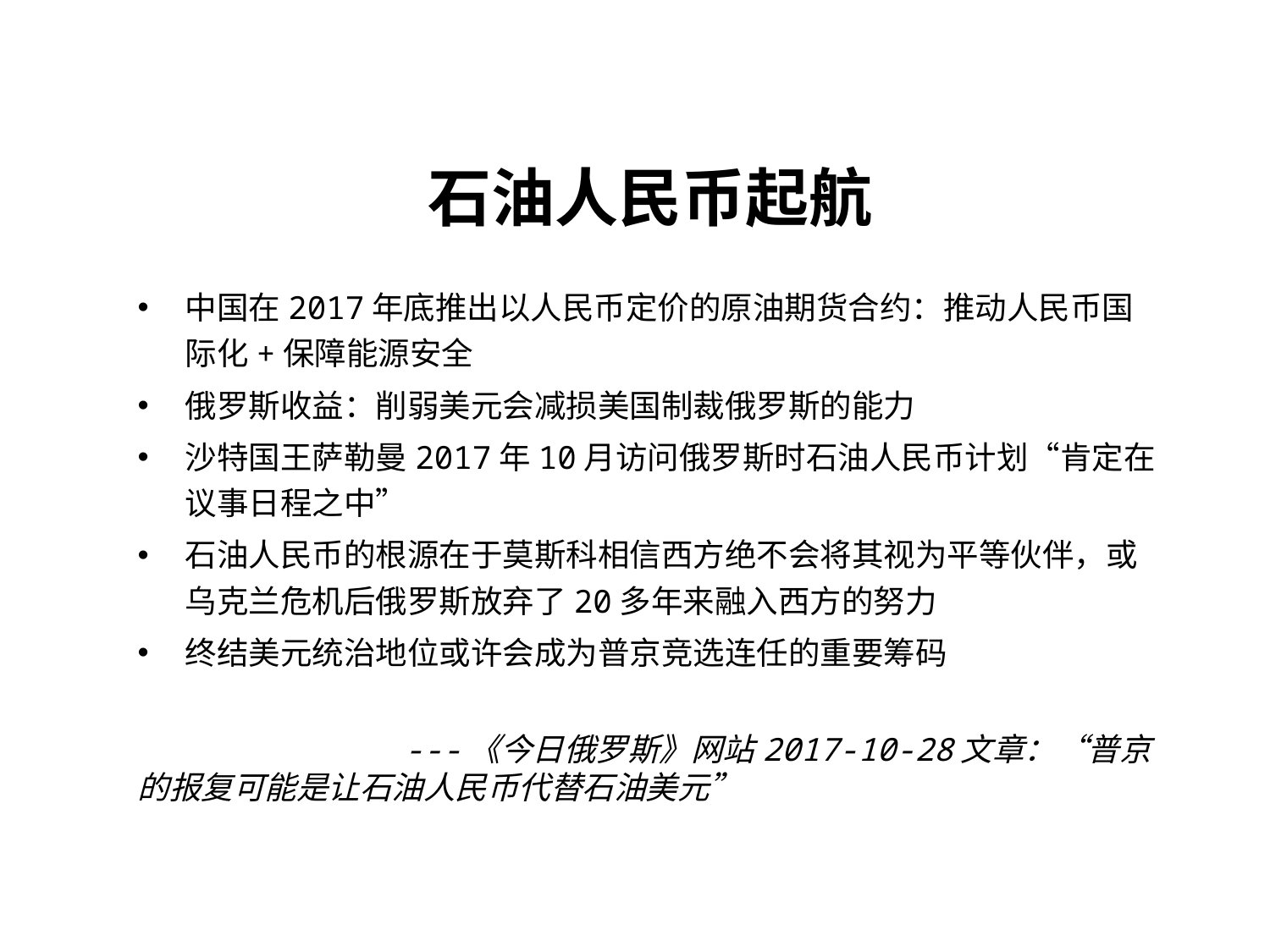

石油人民币起航

中国在2017年底推出以人民币定价的原油期货合约：推动人民币国际化+保障能源安全
俄罗斯收益：削弱美元会减损美国制裁俄罗斯的能力
沙特国王萨勒曼2017年10月访问俄罗斯时石油人民币计划“肯定在议事日程之中”
石油人民币的根源在于莫斯科相信西方绝不会将其视为平等伙伴，或乌克兰危机后俄罗斯放弃了20多年来融入西方的努力
终结美元统治地位或许会成为普京竞选连任的重要筹码

              ---《今日俄罗斯》网站2017-10-28文章：“普京的报复可能是让石油人民币代替石油美元”
IWEP